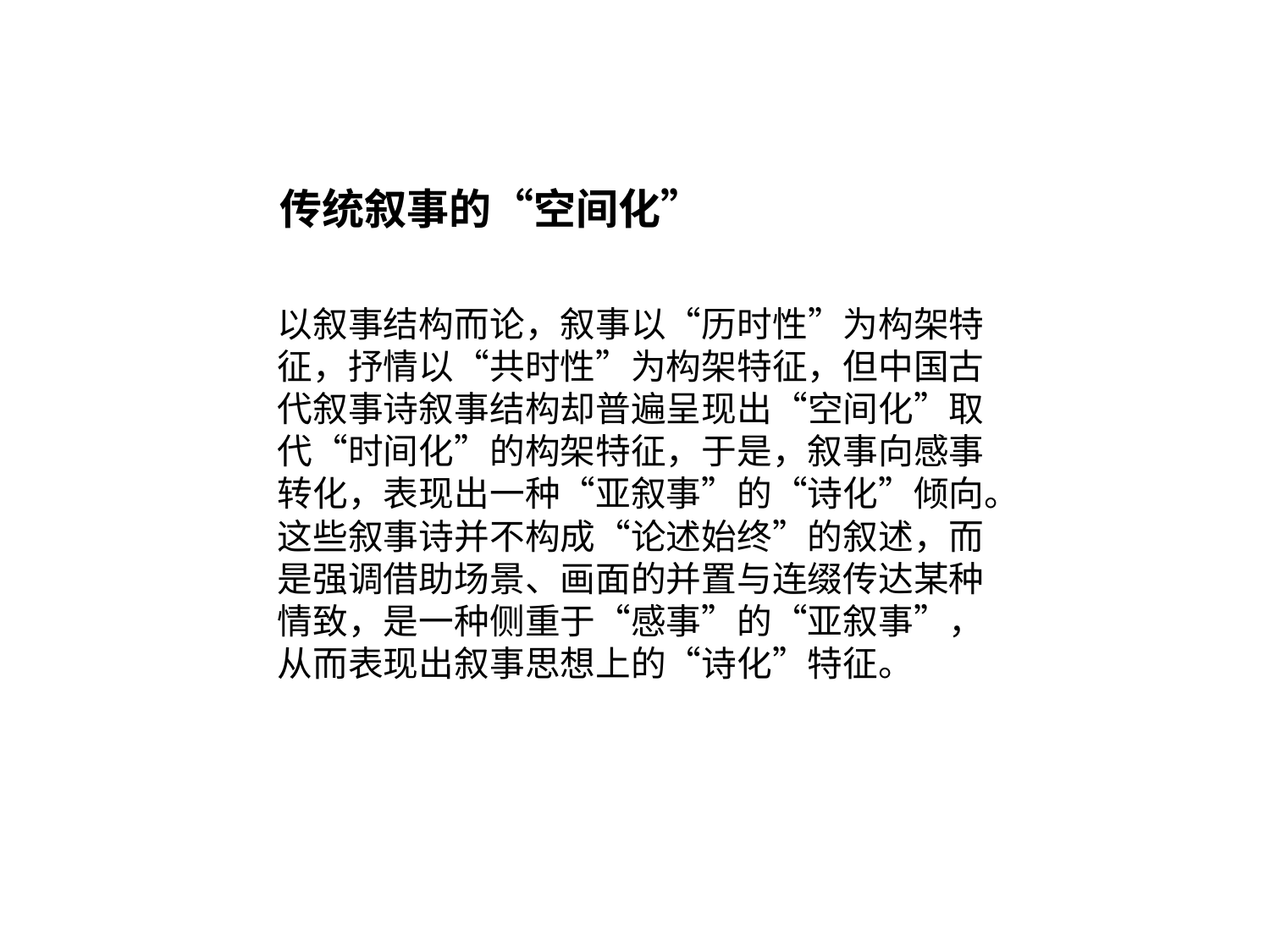

传统叙事的“空间化”
以叙事结构而论，叙事以“历时性”为构架特征，抒情以“共时性”为构架特征，但中国古代叙事诗叙事结构却普遍呈现出“空间化”取代“时间化”的构架特征，于是，叙事向感事转化，表现出一种“亚叙事”的“诗化”倾向。这些叙事诗并不构成“论述始终”的叙述，而是强调借助场景、画面的并置与连缀传达某种情致，是一种侧重于“感事”的“亚叙事”，从而表现出叙事思想上的“诗化”特征。

48